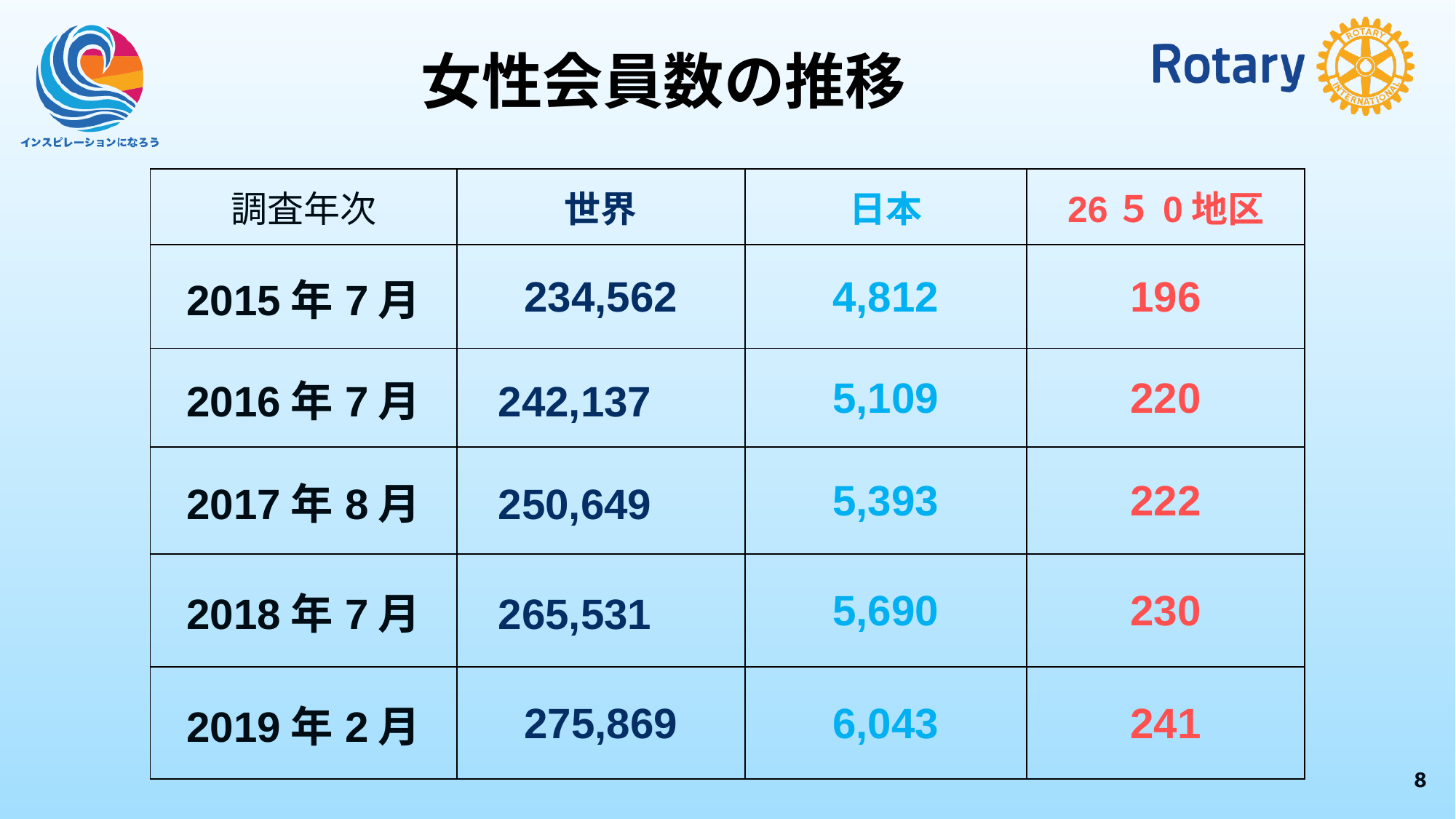

女性会員数の推移
| 調査年次 | 世界 | 日本 | 26５0地区 |
| --- | --- | --- | --- |
| 2015年7月 | 234,562 | 4,812 | 196 |
| 2016年7月 | 242,137 | 5,109 | 220 |
| 2017年8月 | 250,649 | 5,393 | 222 |
| 2018年7月 | 265,531 | 5,690 | 230 |
| 2019年2月 | 275,869 | 6,043 | 241 |
8